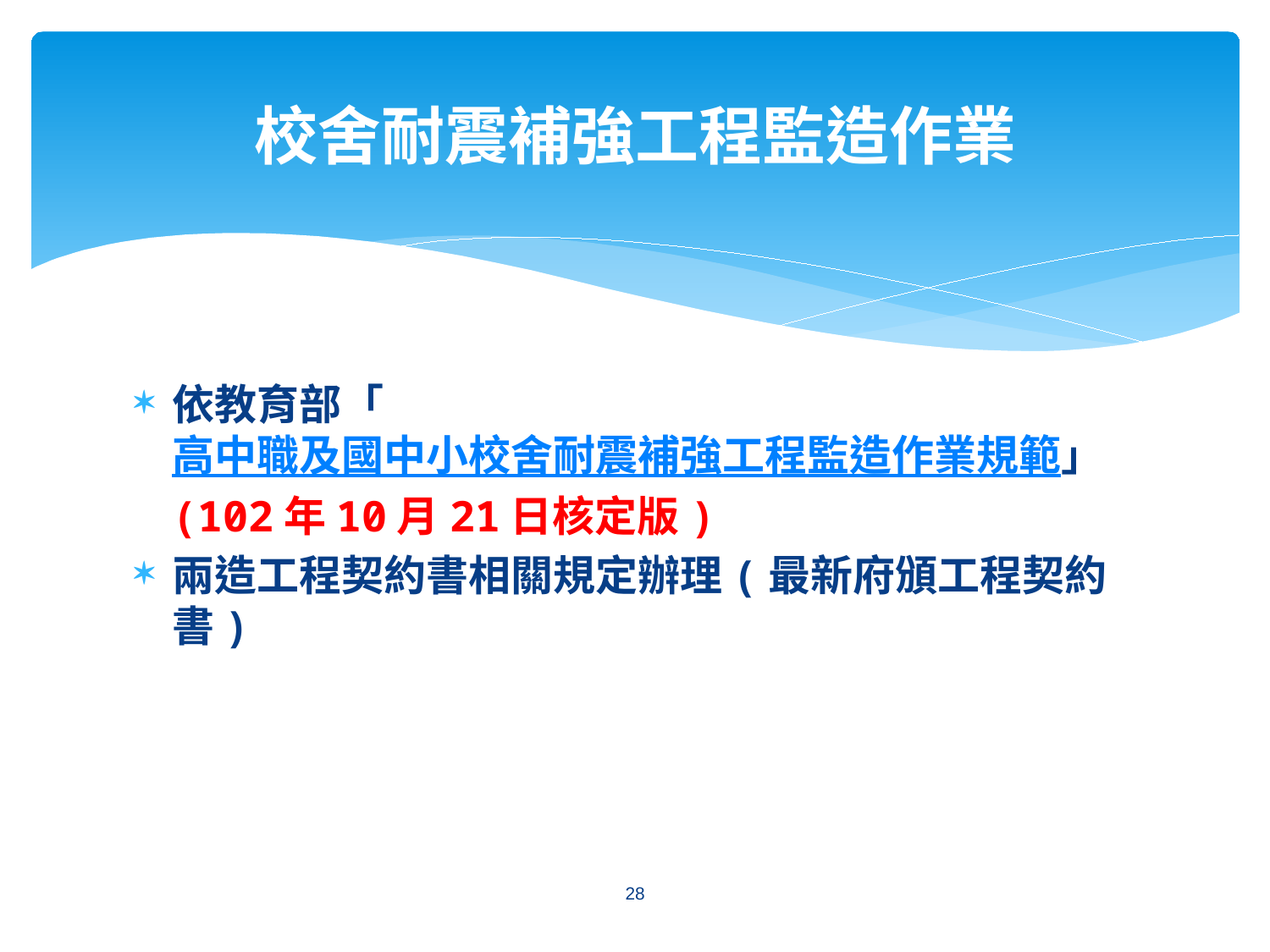

# 校舍耐震補強工程監造作業
依教育部「高中職及國中小校舍耐震補強工程監造作業規範」(102年10月21日核定版)
兩造工程契約書相關規定辦理(最新府頒工程契約書)

28